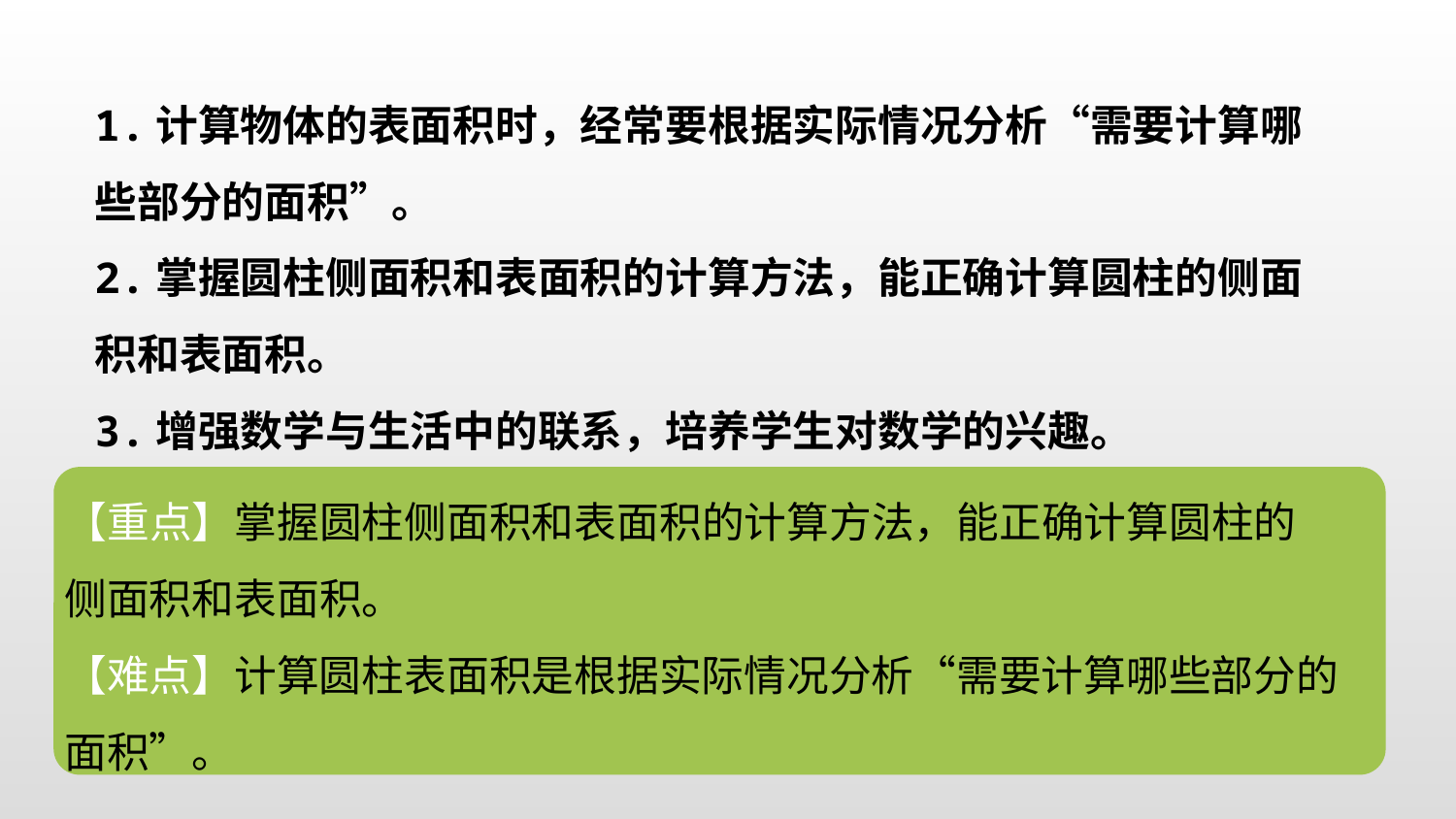

1.计算物体的表面积时，经常要根据实际情况分析“需要计算哪些部分的面积”。
2.掌握圆柱侧面积和表面积的计算方法，能正确计算圆柱的侧面积和表面积。
3.增强数学与生活中的联系，培养学生对数学的兴趣。
【重点】掌握圆柱侧面积和表面积的计算方法，能正确计算圆柱的侧面积和表面积。

【难点】计算圆柱表面积是根据实际情况分析“需要计算哪些部分的面积”。